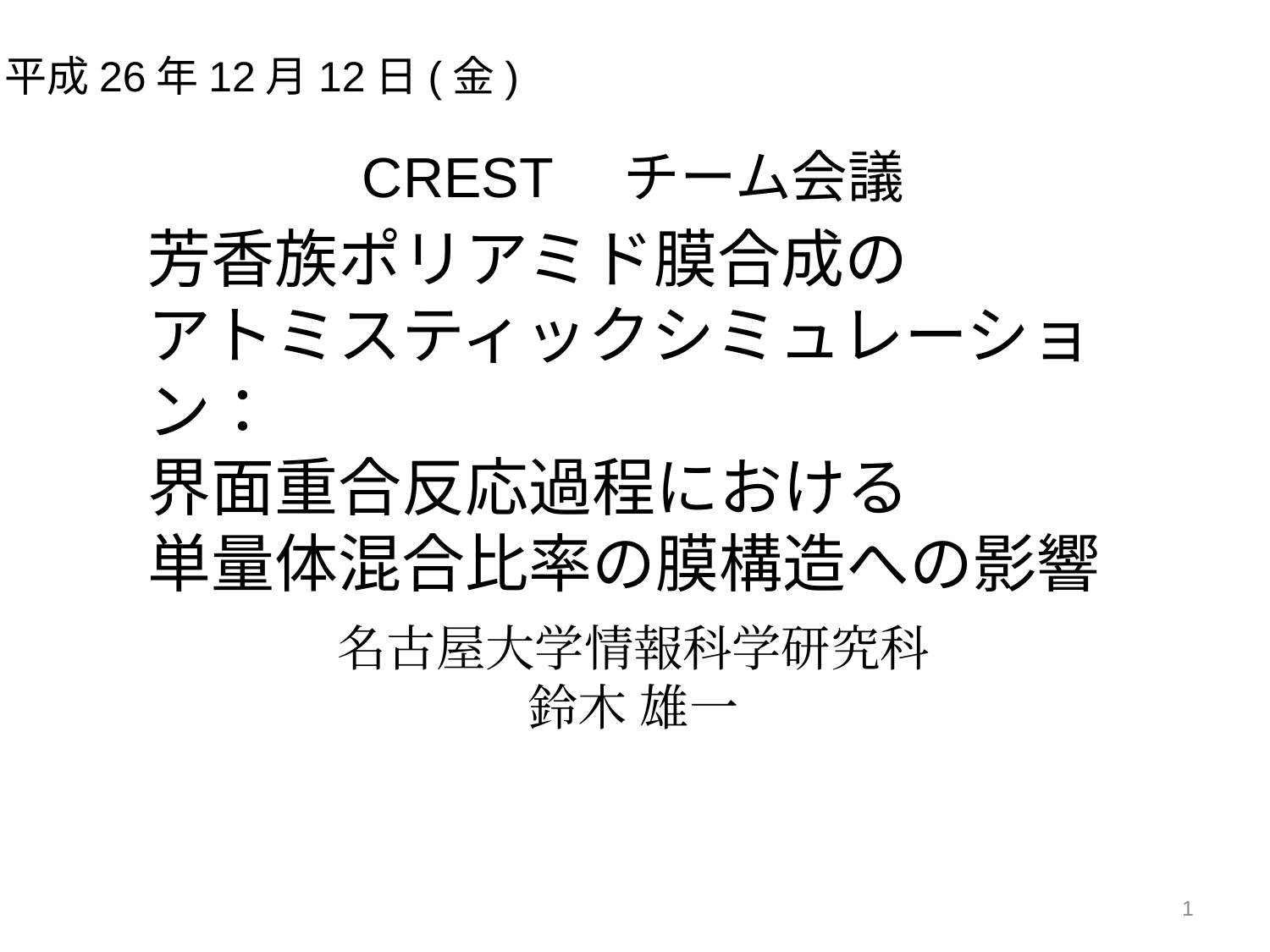

平成26年12月12日(金)
CREST　チーム会議
芳香族ポリアミド膜合成の
アトミスティックシミュレーション：
界面重合反応過程における
単量体混合比率の膜構造への影響
名古屋大学情報科学研究科
鈴木 雄一
1